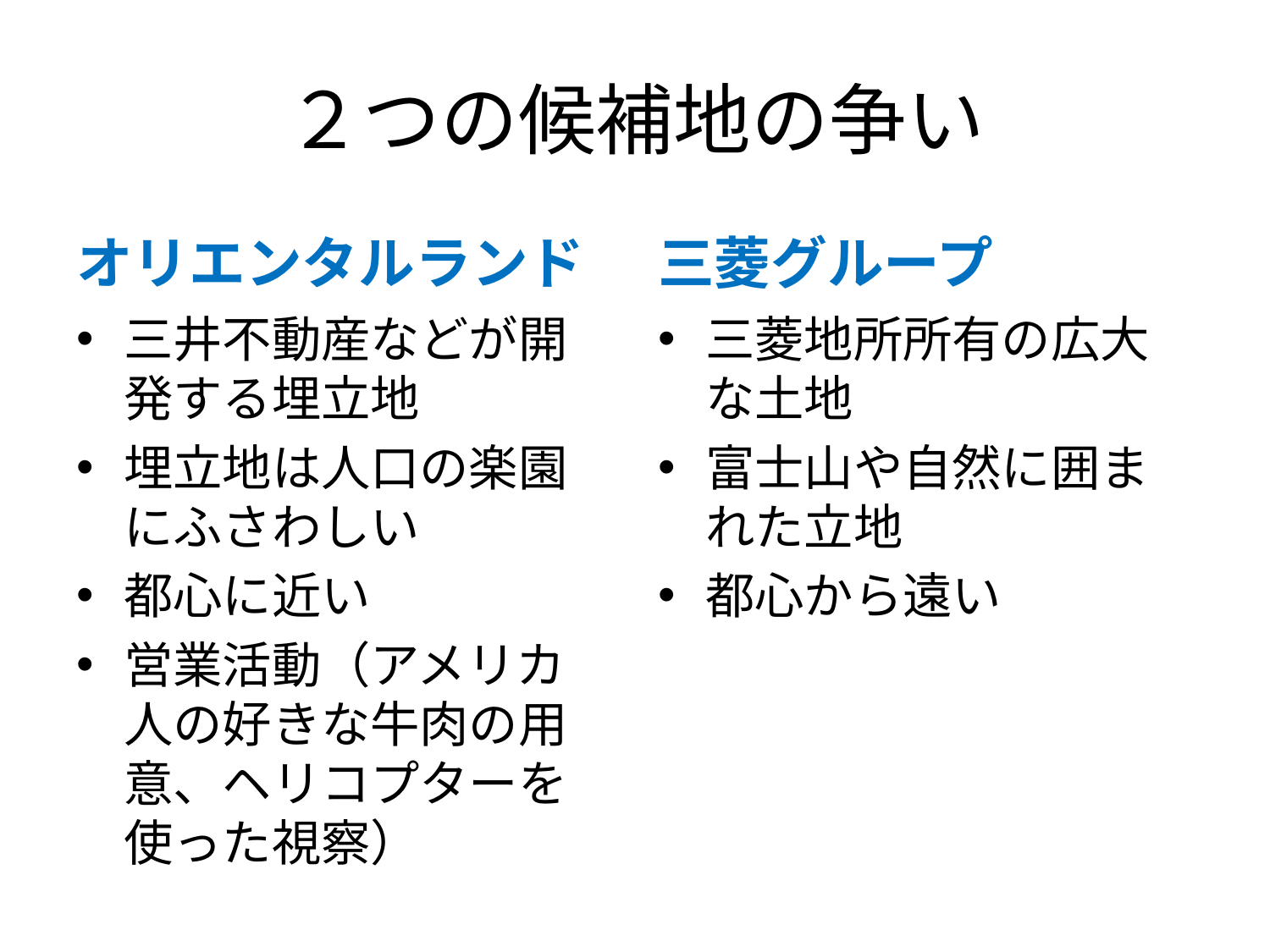

# ２つの候補地の争い
オリエンタルランド
三菱グループ
三井不動産などが開発する埋立地
埋立地は人口の楽園にふさわしい
都心に近い
営業活動（アメリカ人の好きな牛肉の用意、ヘリコプターを使った視察）
三菱地所所有の広大な土地
富士山や自然に囲まれた立地
都心から遠い